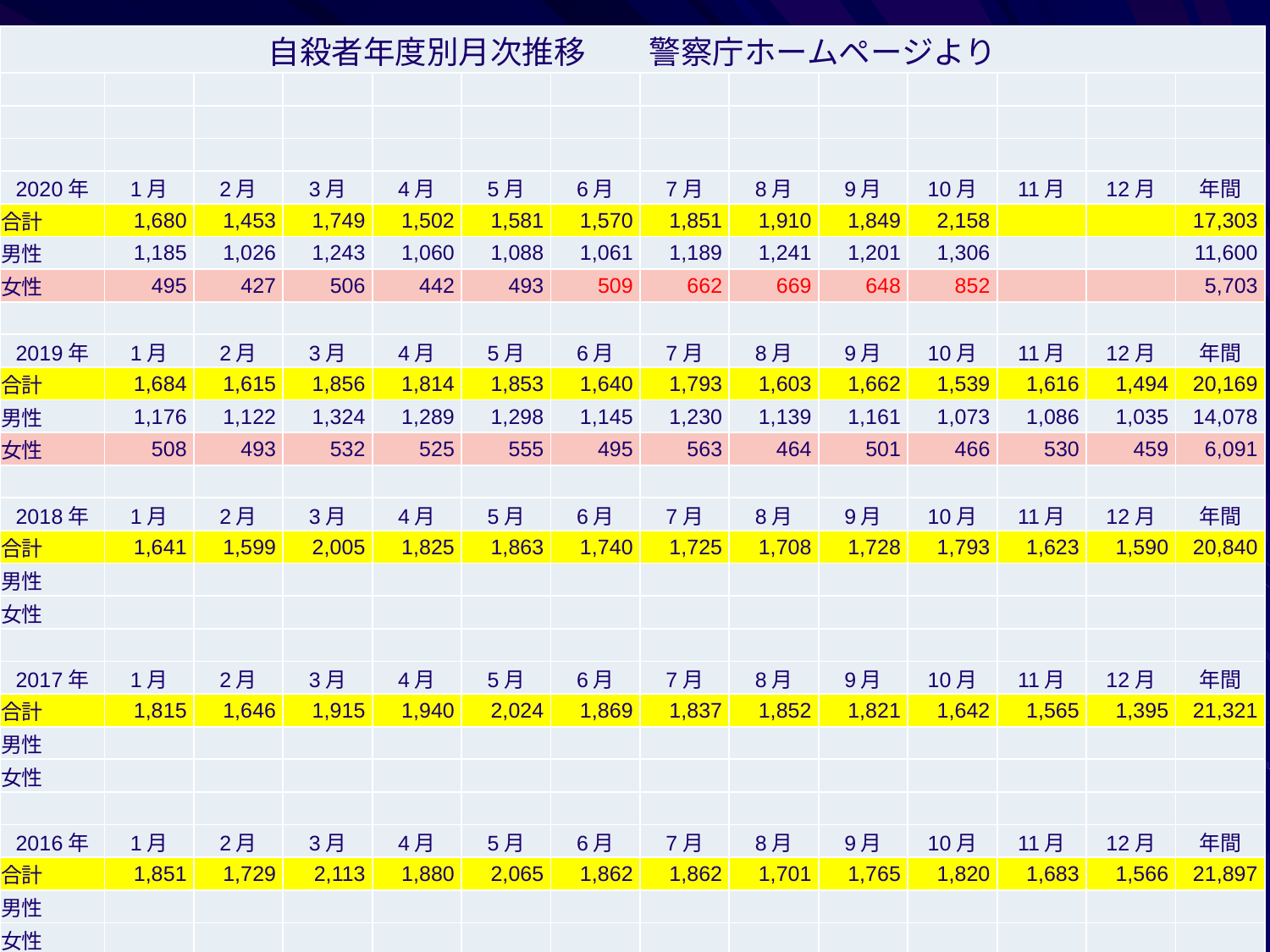

| 自殺者年度別月次推移　　警察庁ホームページより |  |  |  |  |  |  |  |  |  |  |  |  |  |
| --- | --- | --- | --- | --- | --- | --- | --- | --- | --- | --- | --- | --- | --- |
|  |  |  |  |  |  |  |  |  |  |  |  |  |  |
|  |  |  |  |  |  |  |  |  |  |  |  |  |  |
|  |  |  |  |  |  |  |  |  |  |  |  |  |  |
| 2020年 | 1月 | 2月 | 3月 | 4月 | 5月 | 6月 | 7月 | 8月 | 9月 | 10月 | 11月 | 12月 | 年間 |
| 合計 | 1,680 | 1,453 | 1,749 | 1,502 | 1,581 | 1,570 | 1,851 | 1,910 | 1,849 | 2,158 |  |  | 17,303 |
| 男性 | 1,185 | 1,026 | 1,243 | 1,060 | 1,088 | 1,061 | 1,189 | 1,241 | 1,201 | 1,306 |  |  | 11,600 |
| 女性 | 495 | 427 | 506 | 442 | 493 | 509 | 662 | 669 | 648 | 852 |  |  | 5,703 |
|  |  |  |  |  |  |  |  |  |  |  |  |  |  |
| 2019年 | 1月 | 2月 | 3月 | 4月 | 5月 | 6月 | 7月 | 8月 | 9月 | 10月 | 11月 | 12月 | 年間 |
| 合計 | 1,684 | 1,615 | 1,856 | 1,814 | 1,853 | 1,640 | 1,793 | 1,603 | 1,662 | 1,539 | 1,616 | 1,494 | 20,169 |
| 男性 | 1,176 | 1,122 | 1,324 | 1,289 | 1,298 | 1,145 | 1,230 | 1,139 | 1,161 | 1,073 | 1,086 | 1,035 | 14,078 |
| 女性 | 508 | 493 | 532 | 525 | 555 | 495 | 563 | 464 | 501 | 466 | 530 | 459 | 6,091 |
|  |  |  |  |  |  |  |  |  |  |  |  |  |  |
| 2018年 | 1月 | 2月 | 3月 | 4月 | 5月 | 6月 | 7月 | 8月 | 9月 | 10月 | 11月 | 12月 | 年間 |
| 合計 | 1,641 | 1,599 | 2,005 | 1,825 | 1,863 | 1,740 | 1,725 | 1,708 | 1,728 | 1,793 | 1,623 | 1,590 | 20,840 |
| 男性 |  |  |  |  |  |  |  |  |  |  |  |  |  |
| 女性 |  |  |  |  |  |  |  |  |  |  |  |  |  |
|  |  |  |  |  |  |  |  |  |  |  |  |  |  |
| 2017年 | 1月 | 2月 | 3月 | 4月 | 5月 | 6月 | 7月 | 8月 | 9月 | 10月 | 11月 | 12月 | 年間 |
| 合計 | 1,815 | 1,646 | 1,915 | 1,940 | 2,024 | 1,869 | 1,837 | 1,852 | 1,821 | 1,642 | 1,565 | 1,395 | 21,321 |
| 男性 |  |  |  |  |  |  |  |  |  |  |  |  |  |
| 女性 |  |  |  |  |  |  |  |  |  |  |  |  |  |
|  |  |  |  |  |  |  |  |  |  |  |  |  |  |
| 2016年 | 1月 | 2月 | 3月 | 4月 | 5月 | 6月 | 7月 | 8月 | 9月 | 10月 | 11月 | 12月 | 年間 |
| 合計 | 1,851 | 1,729 | 2,113 | 1,880 | 2,065 | 1,862 | 1,862 | 1,701 | 1,765 | 1,820 | 1,683 | 1,566 | 21,897 |
| 男性 |  |  |  |  |  |  |  |  |  |  |  |  |  |
| 女性 |  |  |  |  |  |  |  |  |  |  |  |  |  |